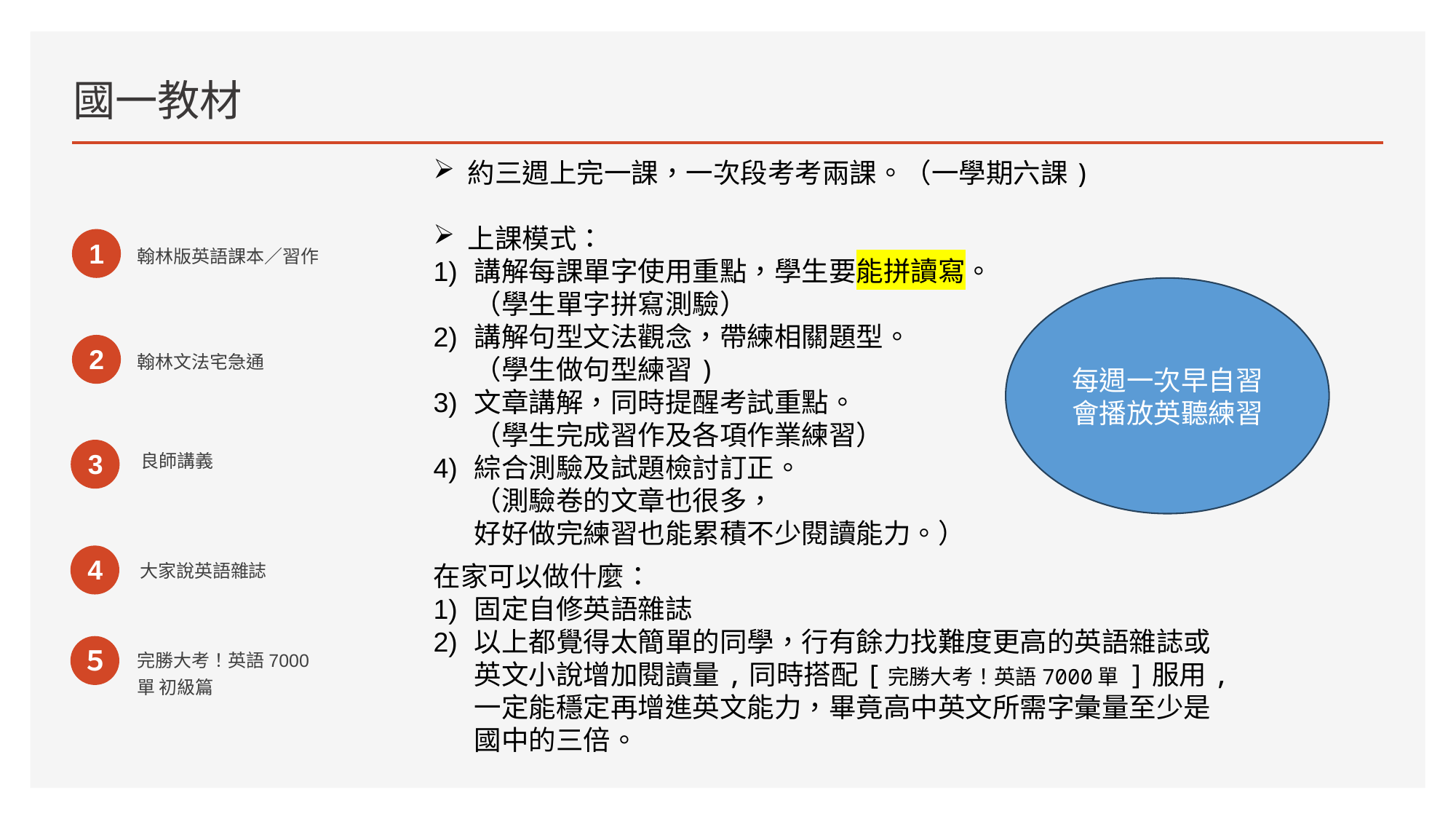

# 國一教材
約三週上完一課，一次段考考兩課。（一學期六課)

上課模式：
講解每課單字使用重點，學生要能拼讀寫。
（學生單字拼寫測驗）
講解句型文法觀念，帶練相關題型。
（學生做句型練習)
文章講解，同時提醒考試重點。
（學生完成習作及各項作業練習）
綜合測驗及試題檢討訂正。
（測驗卷的文章也很多，
好好做完練習也能累積不少閱讀能力。）

1
翰林版英語課本／習作
每週一次早自習會播放英聽練習

2
翰林文法宅急通
良師講義

3

4
大家說英語雜誌
在家可以做什麼：
固定自修英語雜誌
以上都覺得太簡單的同學，行有餘力找難度更高的英語雜誌或英文小說增加閱讀量,同時搭配[完勝大考！英語7000單 ]服用,一定能穩定再增進英文能力，畢竟高中英文所需字彙量至少是國中的三倍。

５
完勝大考！英語7000單 初級篇